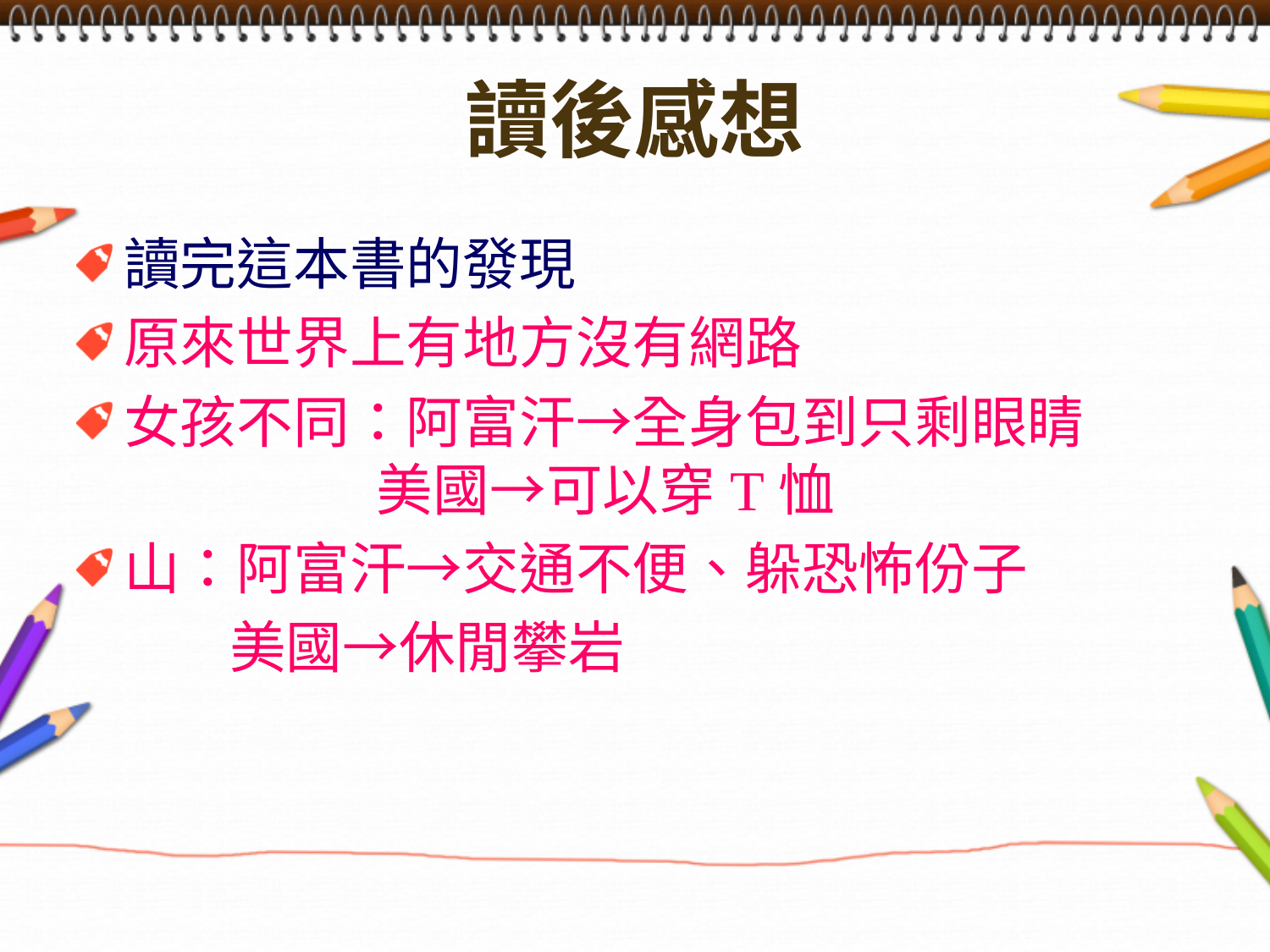

# 讀後感想
讀完這本書的發現
原來世界上有地方沒有網路
女孩不同：阿富汗→全身包到只剩眼睛
                    美國→可以穿T恤
山：阿富汗→交通不便、躲恐怖份子
           美國→休閒攀岩